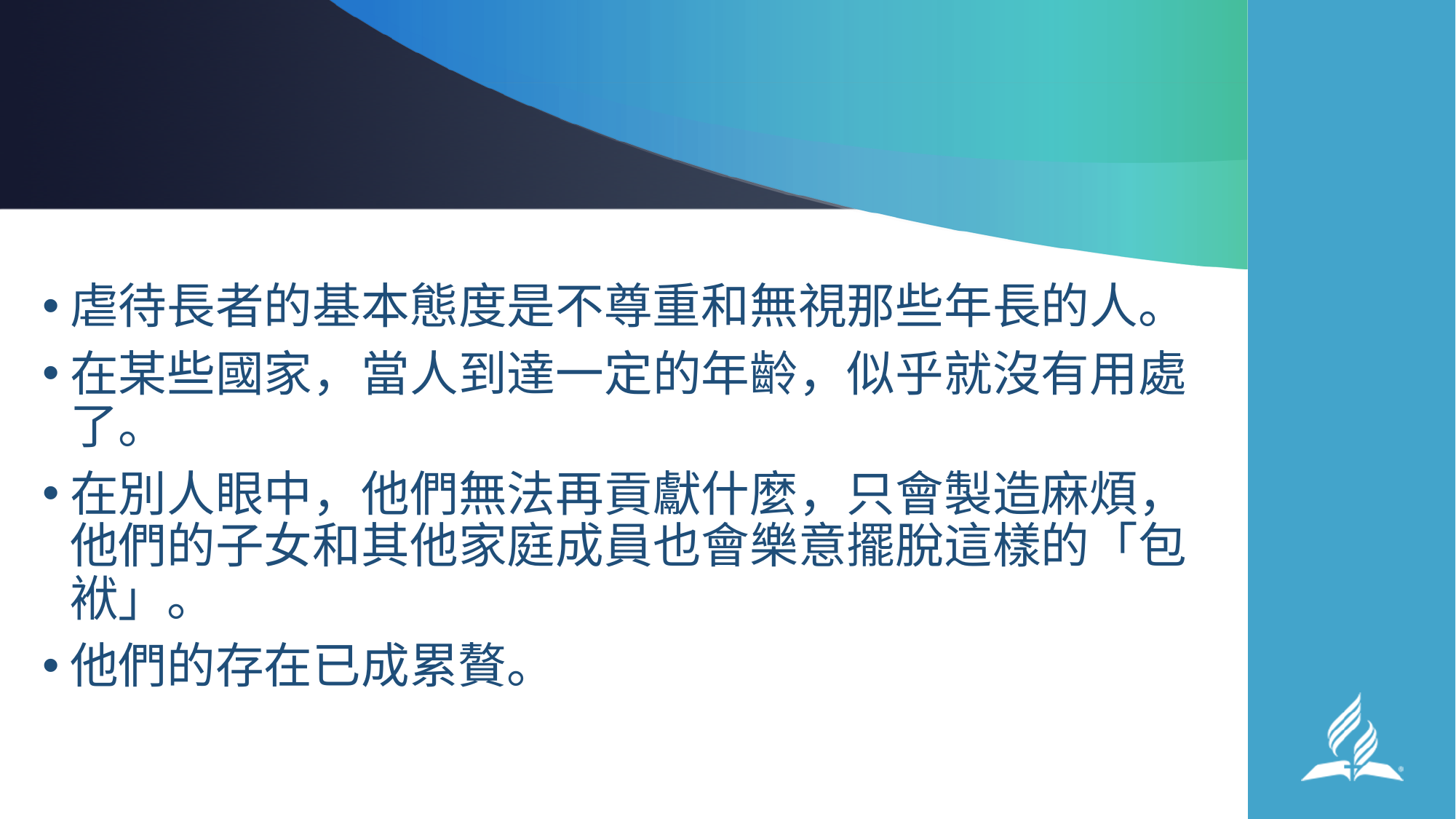

#
虐待長者的基本態度是不尊重和無視那些年長的人。
在某些國家，當人到達一定的年齡，似乎就沒有用處了。
在別人眼中，他們無法再貢獻什麼，只會製造麻煩，他們的子女和其他家庭成員也會樂意擺脫這樣的「包袱」。
他們的存在已成累贅。